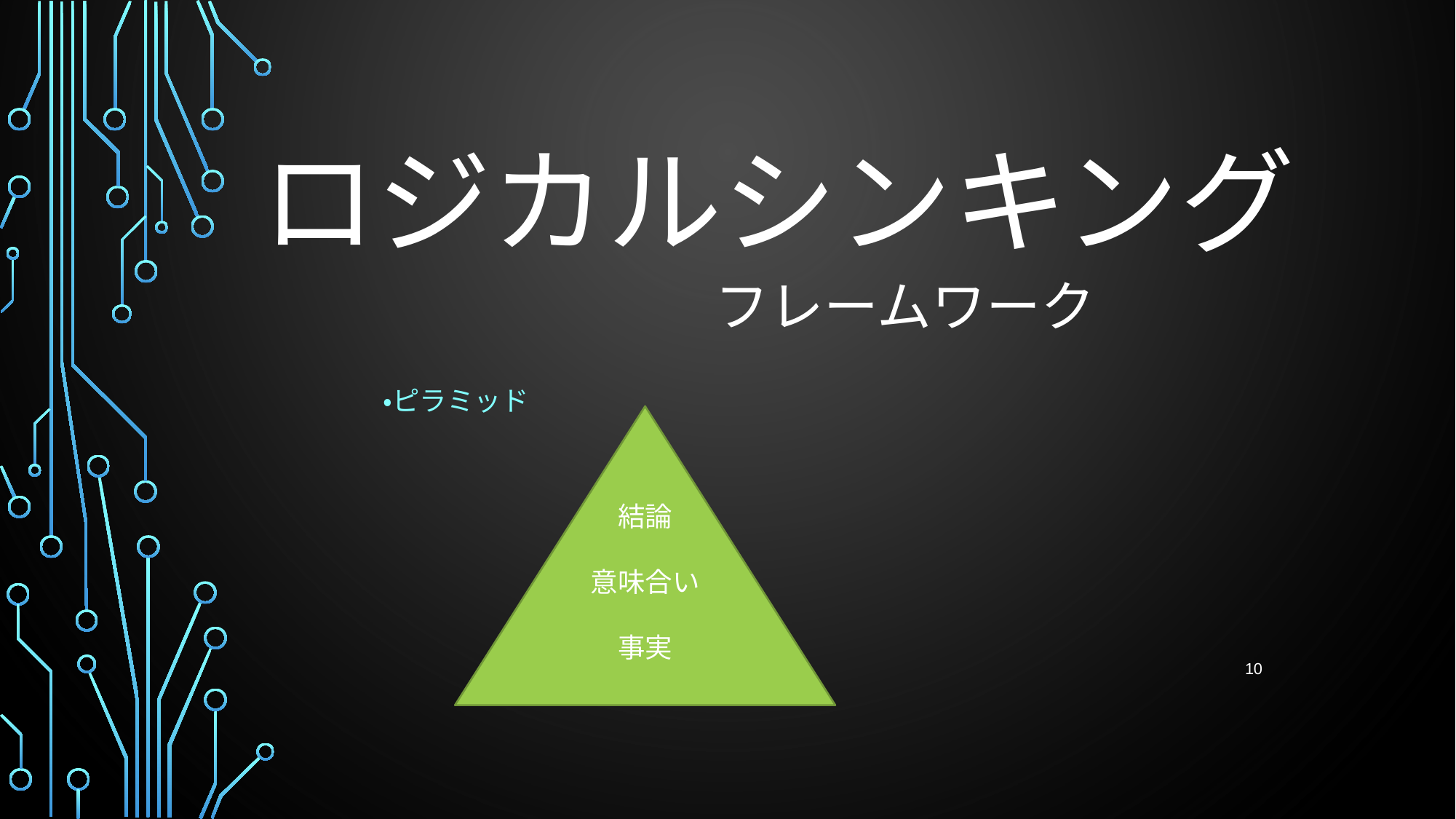

# ロジカルシンキング
フレームワーク
・ピラミッド

結論

意味合い

事実

10